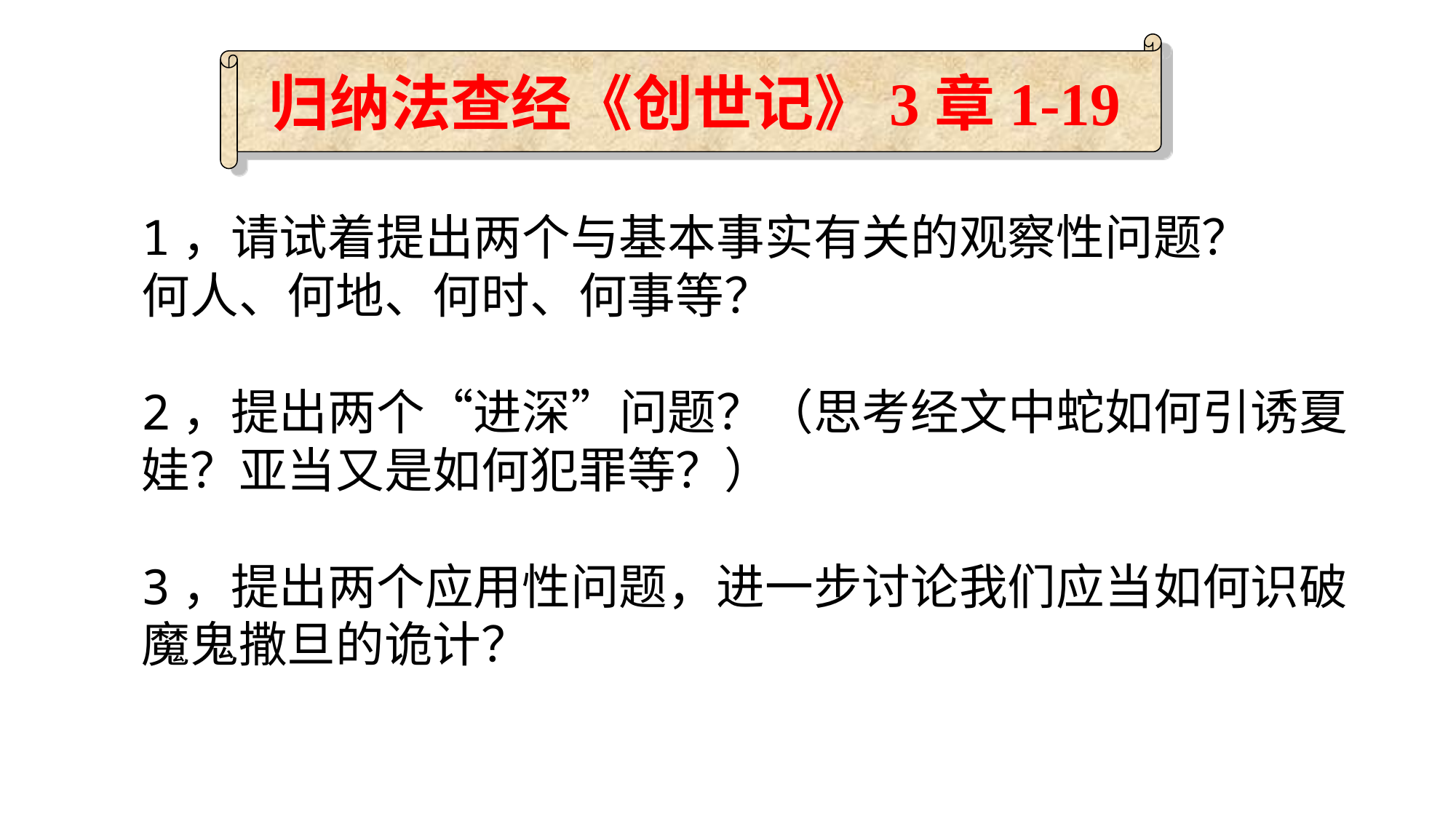

归纳法查经《创世记》3章1-19
1，请试着提出两个与基本事实有关的观察性问题？
何人、何地、何时、何事等？

2，提出两个“进深”问题？（思考经文中蛇如何引诱夏娃？亚当又是如何犯罪等？）

3，提出两个应用性问题，进一步讨论我们应当如何识破魔鬼撒旦的诡计？